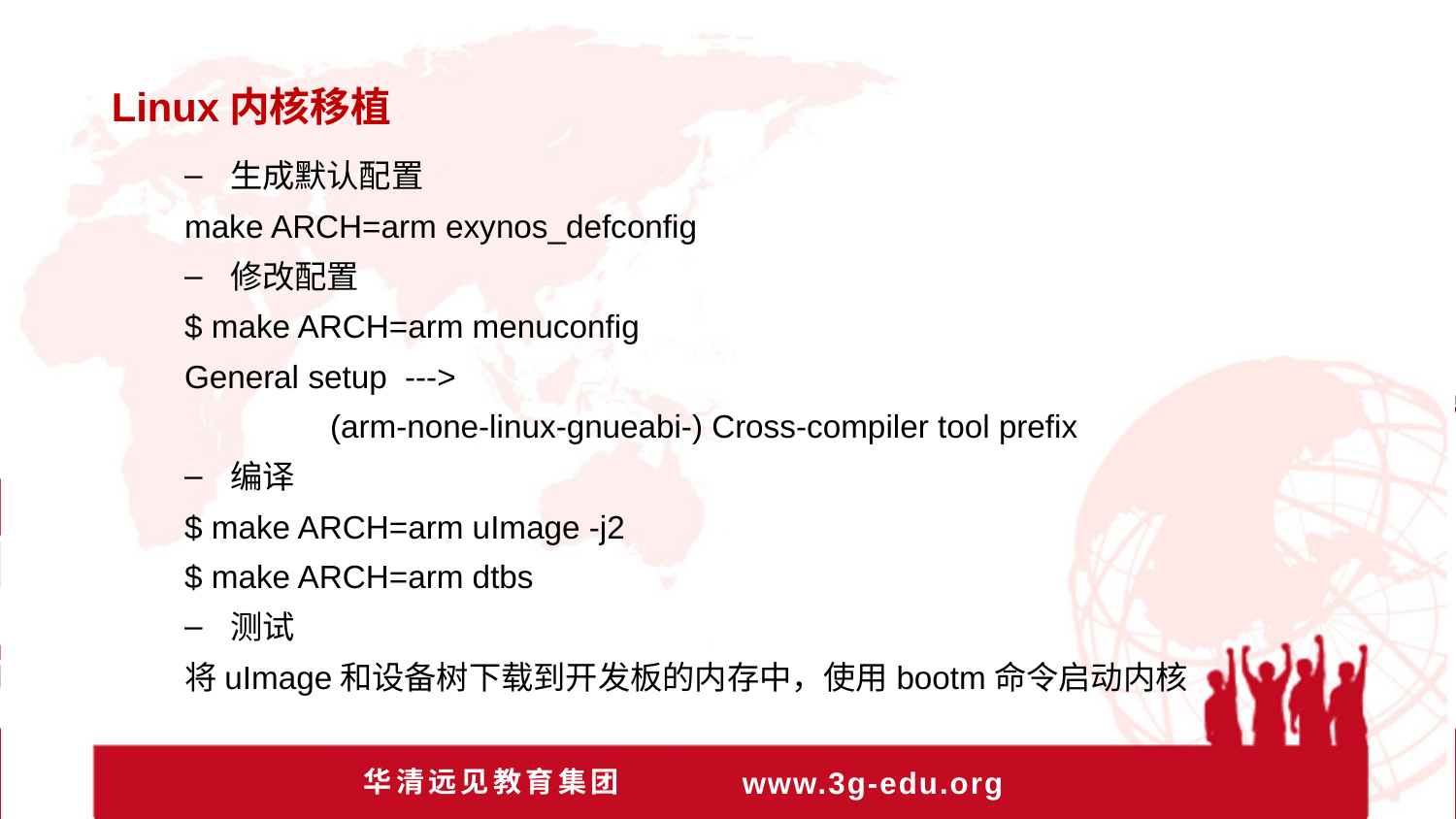

Linux内核移植
生成默认配置
make ARCH=arm exynos_defconfig
修改配置
$ make ARCH=arm menuconfig
General setup  --->
	(arm-none-linux-gnueabi-) Cross-compiler tool prefix
编译
$ make ARCH=arm uImage -j2
$ make ARCH=arm dtbs
测试
将uImage和设备树下载到开发板的内存中，使用bootm命令启动内核